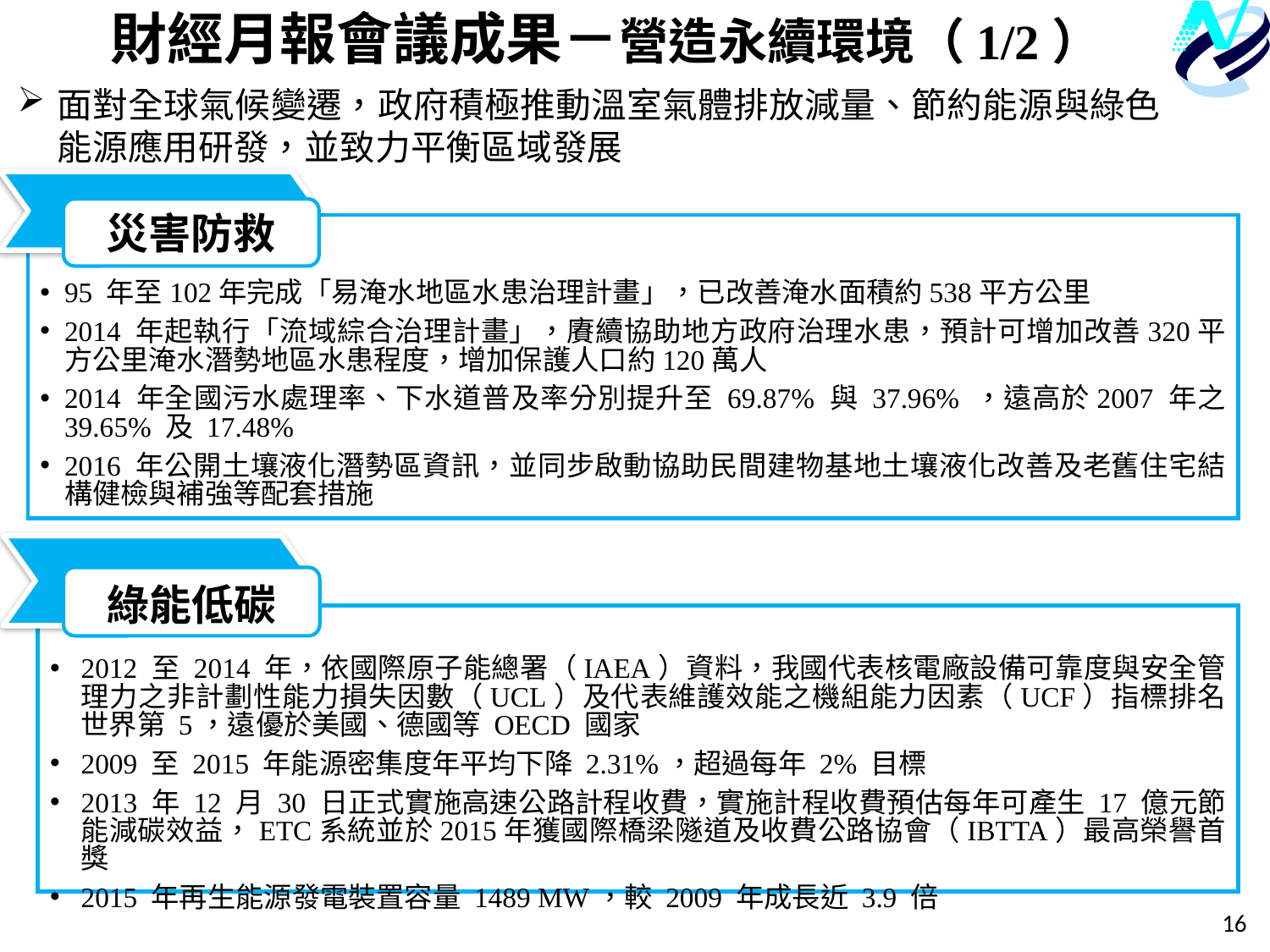

財經月報會議成果－營造永續環境（1/2）
面對全球氣候變遷，政府積極推動溫室氣體排放減量、節約能源與綠色能源應用研發，並致力平衡區域發展

災害防救

95 年至102年完成「易淹水地區水患治理計畫」，已改善淹水面積約538平方公里
2014 年起執行「流域綜合治理計畫」，賡續協助地方政府治理水患，預計可增加改善320平方公里淹水潛勢地區水患程度，增加保護人口約120萬人
2014 年全國污水處理率、下水道普及率分別提升至 69.87% 與 37.96% ，遠高於2007 年之 39.65% 及 17.48%
2016 年公開土壤液化潛勢區資訊，並同步啟動協助民間建物基地土壤液化改善及老舊住宅結構健檢與補強等配套措施

綠能低碳

2012 至 2014 年，依國際原子能總署（IAEA）資料，我國代表核電廠設備可靠度與安全管理力之非計劃性能力損失因數（UCL）及代表維護效能之機組能力因素（UCF）指標排名世界第 5，遠優於美國、德國等 OECD 國家
2009 至 2015 年能源密集度年平均下降 2.31%，超過每年 2% 目標
2013 年 12 月 30 日正式實施高速公路計程收費，實施計程收費預估每年可產生 17 億元節能減碳效益，ETC系統並於2015年獲國際橋梁隧道及收費公路協會（IBTTA）最高榮譽首獎
2015 年再生能源發電裝置容量 1489 MW，較 2009 年成長近 3.9 倍